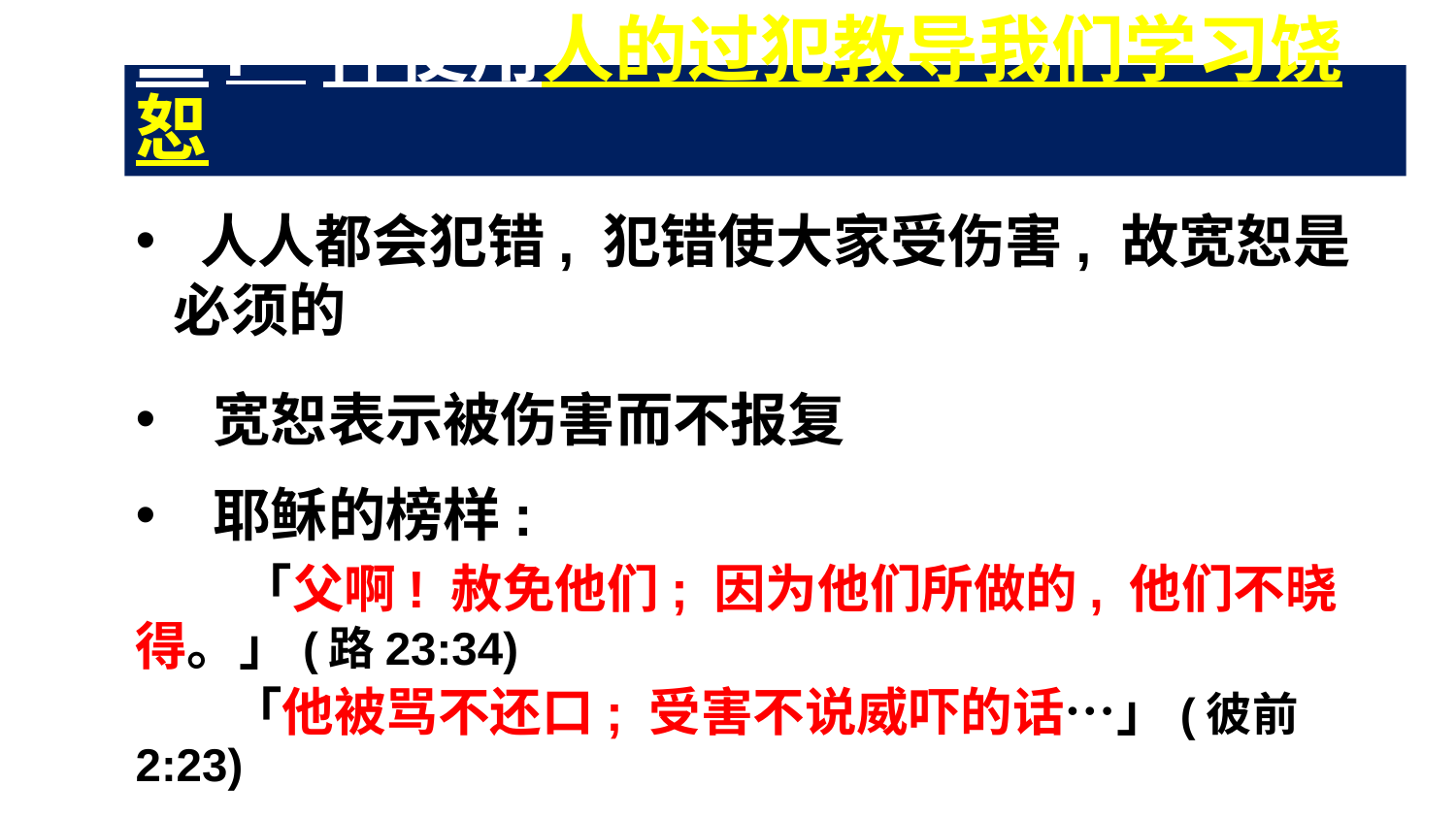

# 三.   神使用人的过犯教导我们学习饶恕
 人人都会犯错, 犯错使大家受伤害, 故宽恕是必须的
  宽恕表示被伤害而不报复
  耶稣的榜样:
       「父啊! 赦免他们; 因为他们所做的, 他们不晓得。」(路23:34)
       「他被骂不还口; 受害不说威吓的话…」(彼前2:23)